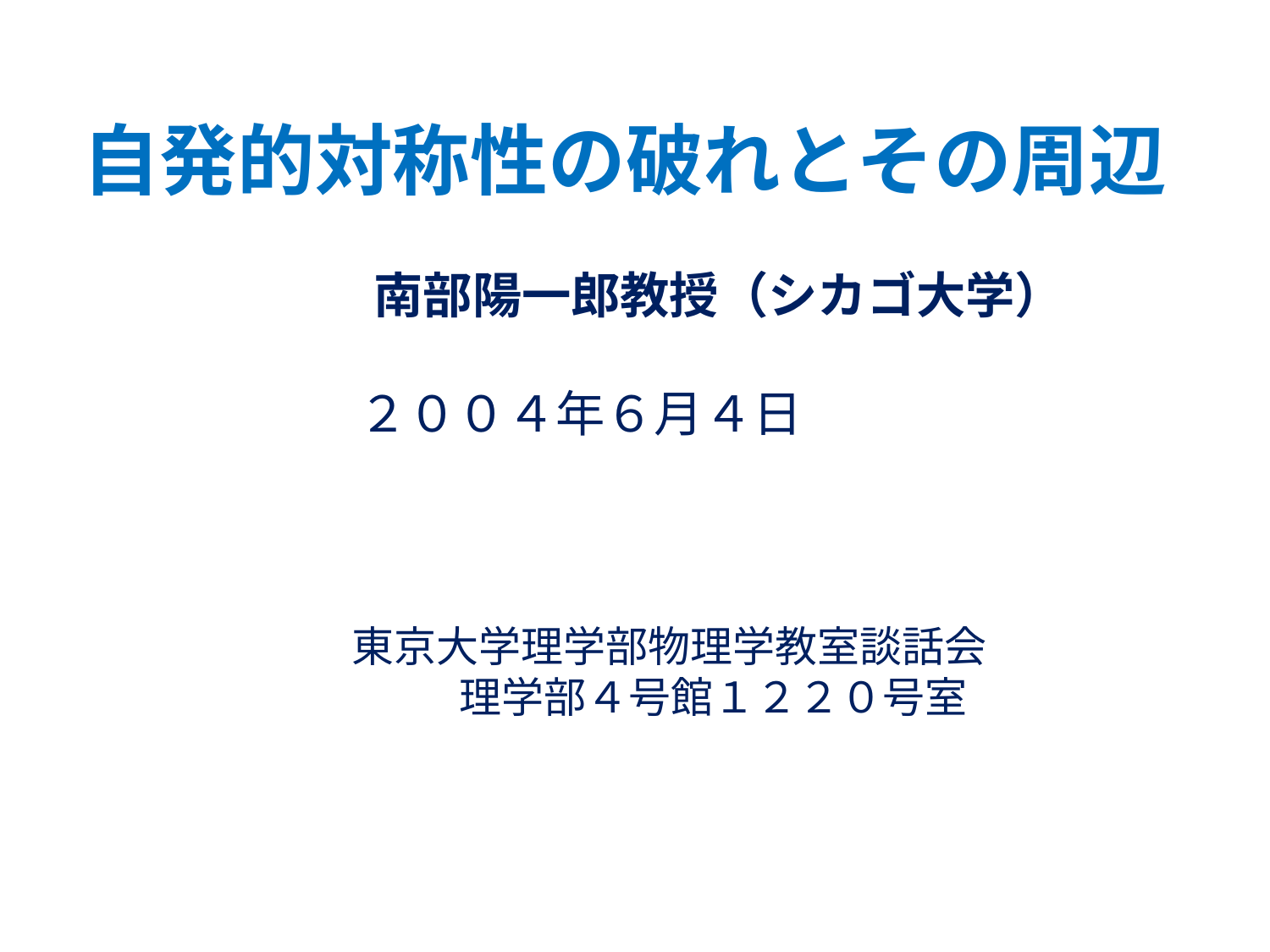

自発的対称性の破れとその周辺

　　　　　    南部陽一郎教授（シカゴ大学）

                        ２００４年６月４日

    　　 　　　東京大学理学部物理学教室談話会
　　   　　　　　　 理学部４号館１２２０号室